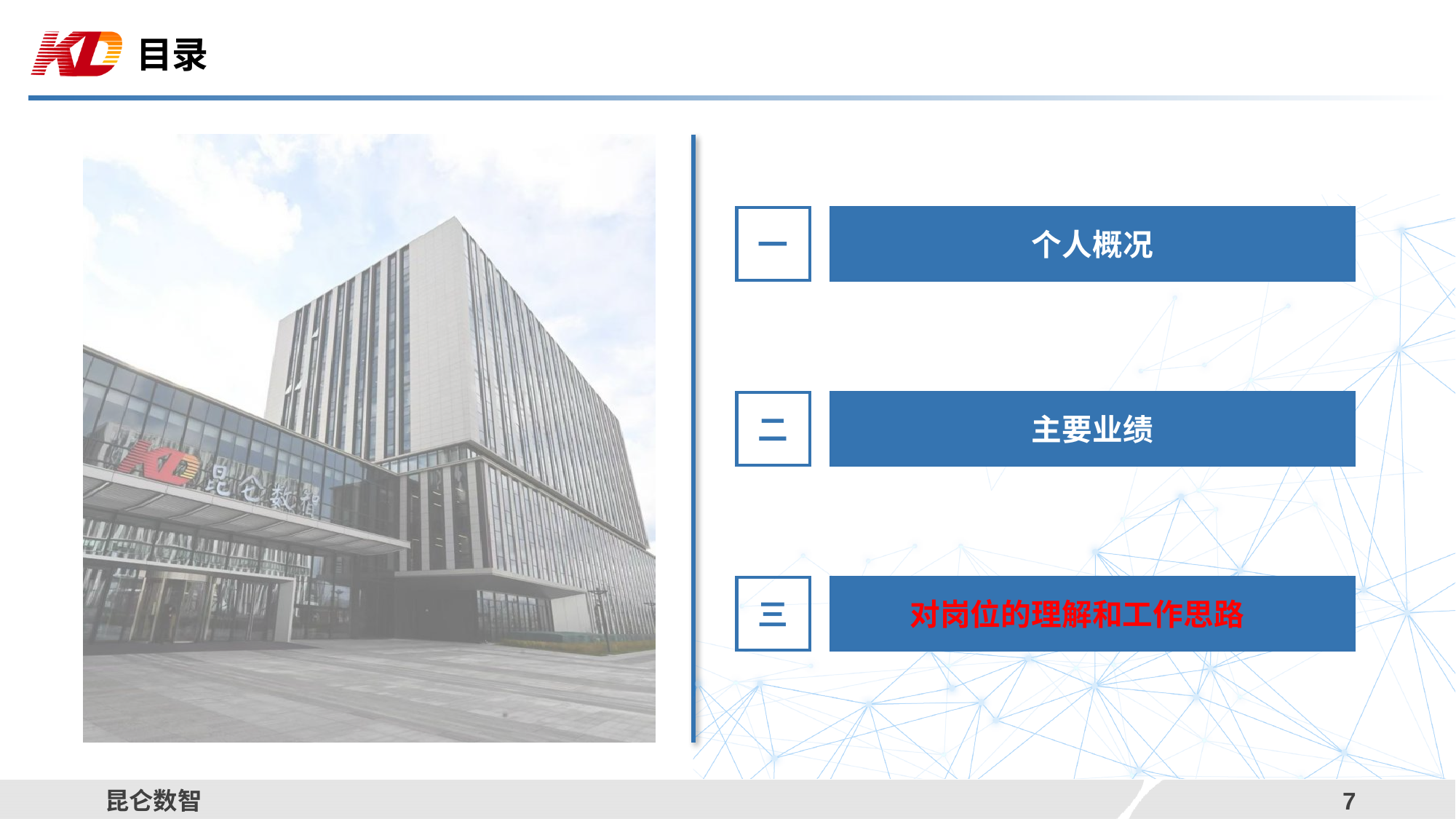

# 目录
一
个人概况
二
主要业绩
三
         对岗位的理解和工作思路